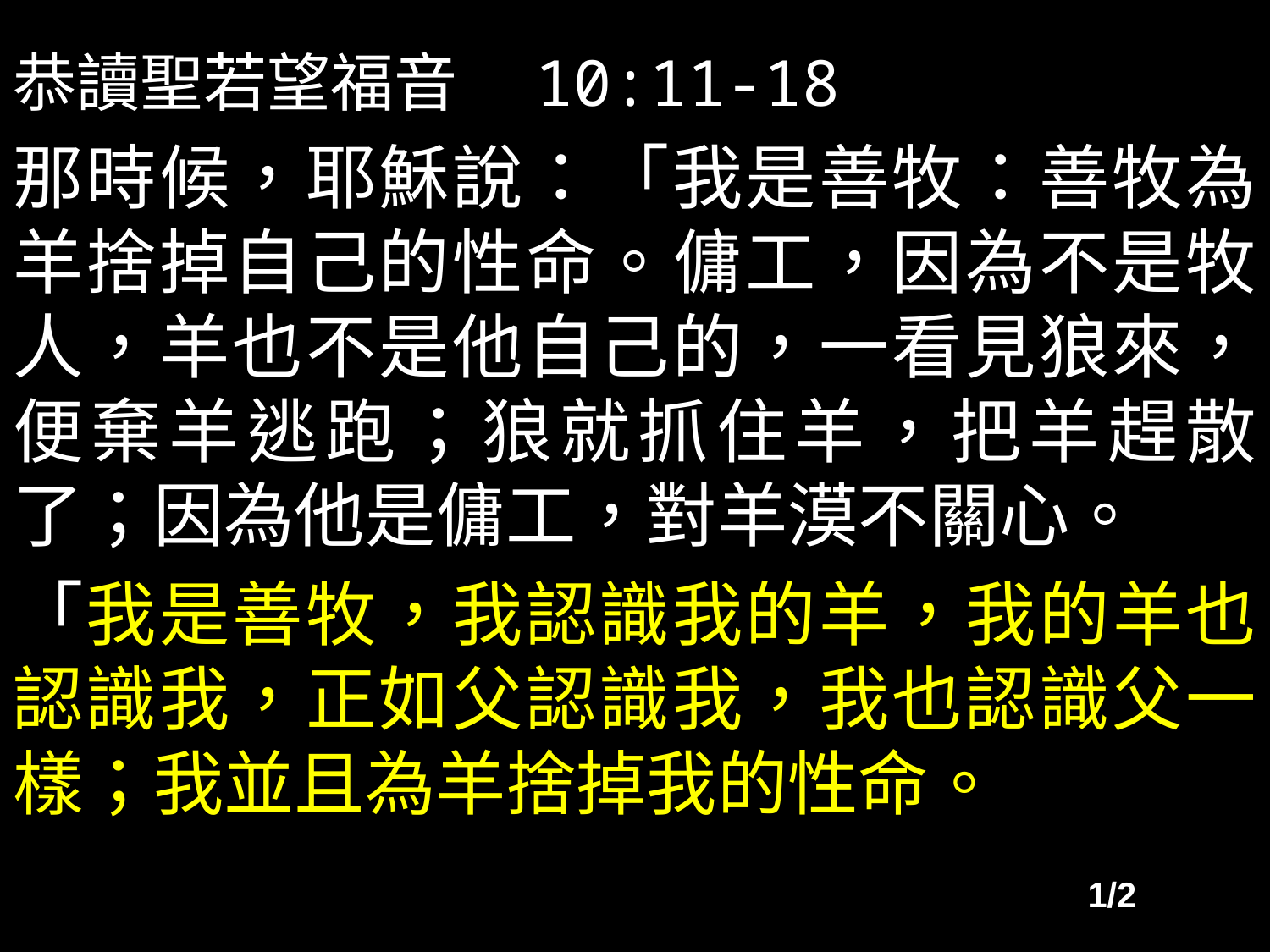

恭讀聖若望福音　10:11-18
那時候，耶穌說：「我是善牧：善牧為羊捨掉自己的性命。傭工，因為不是牧人，羊也不是他自己的，一看見狼來，便棄羊逃跑；狼就抓住羊，把羊趕散了；因為他是傭工，對羊漠不關心。
「我是善牧，我認識我的羊，我的羊也認識我，正如父認識我，我也認識父一樣；我並且為羊捨掉我的性命。
1/2